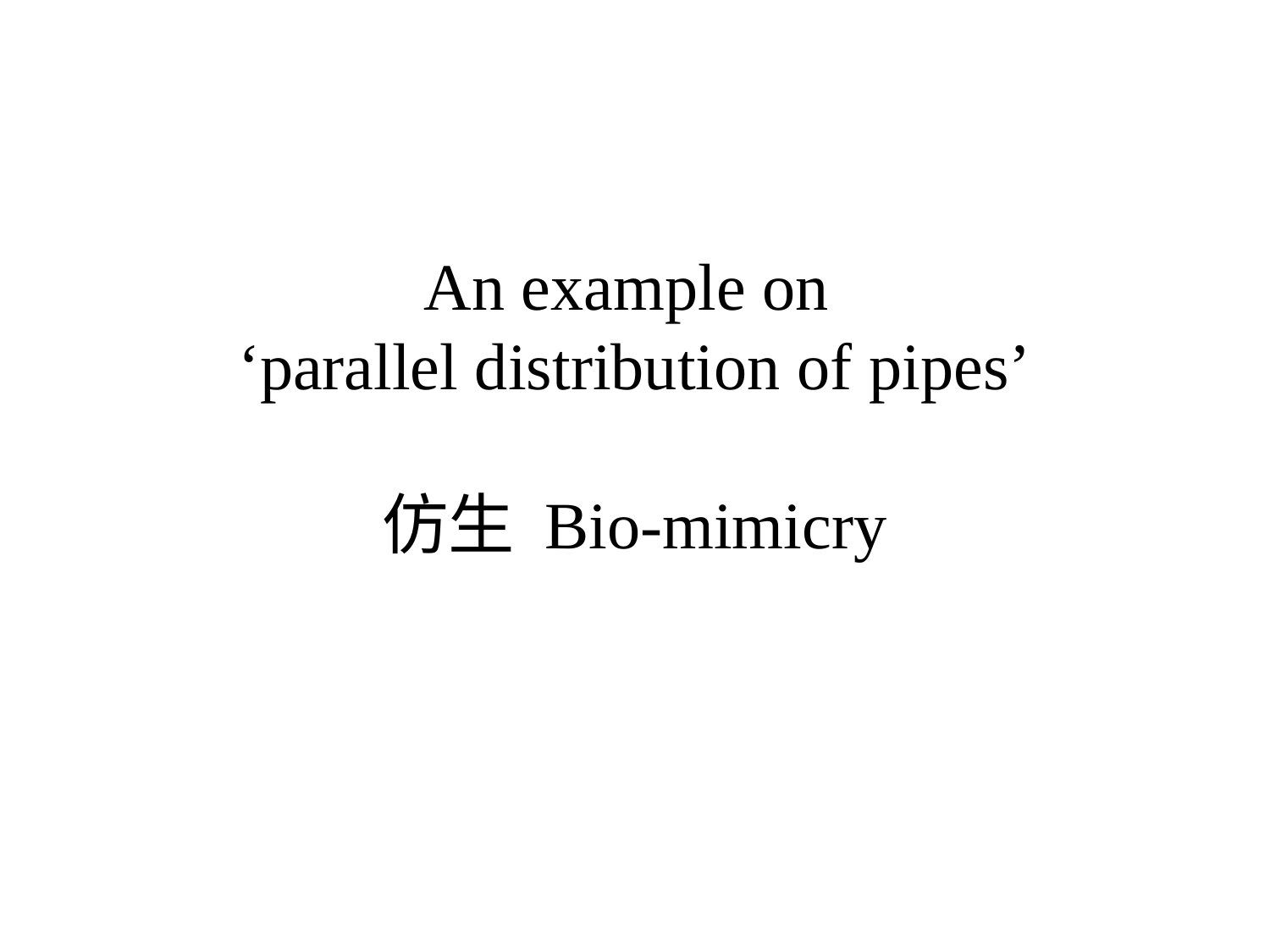

# An example on ‘parallel distribution of pipes’ 仿生 Bio-mimicry